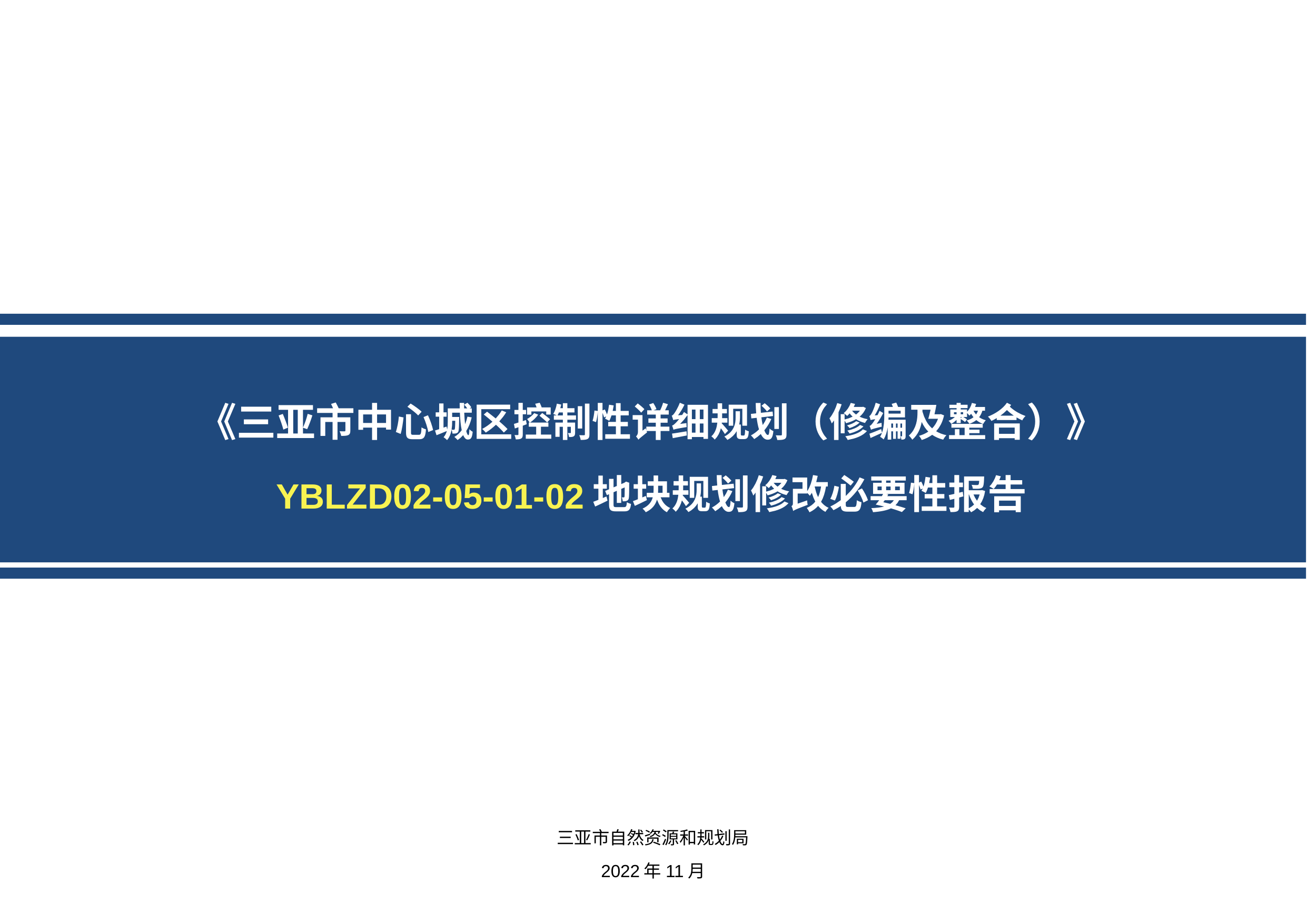

《三亚市中心城区控制性详细规划（修编及整合）》
YBLZD02-05-01-02地块规划修改必要性报告
三亚市自然资源和规划局
2022年11月